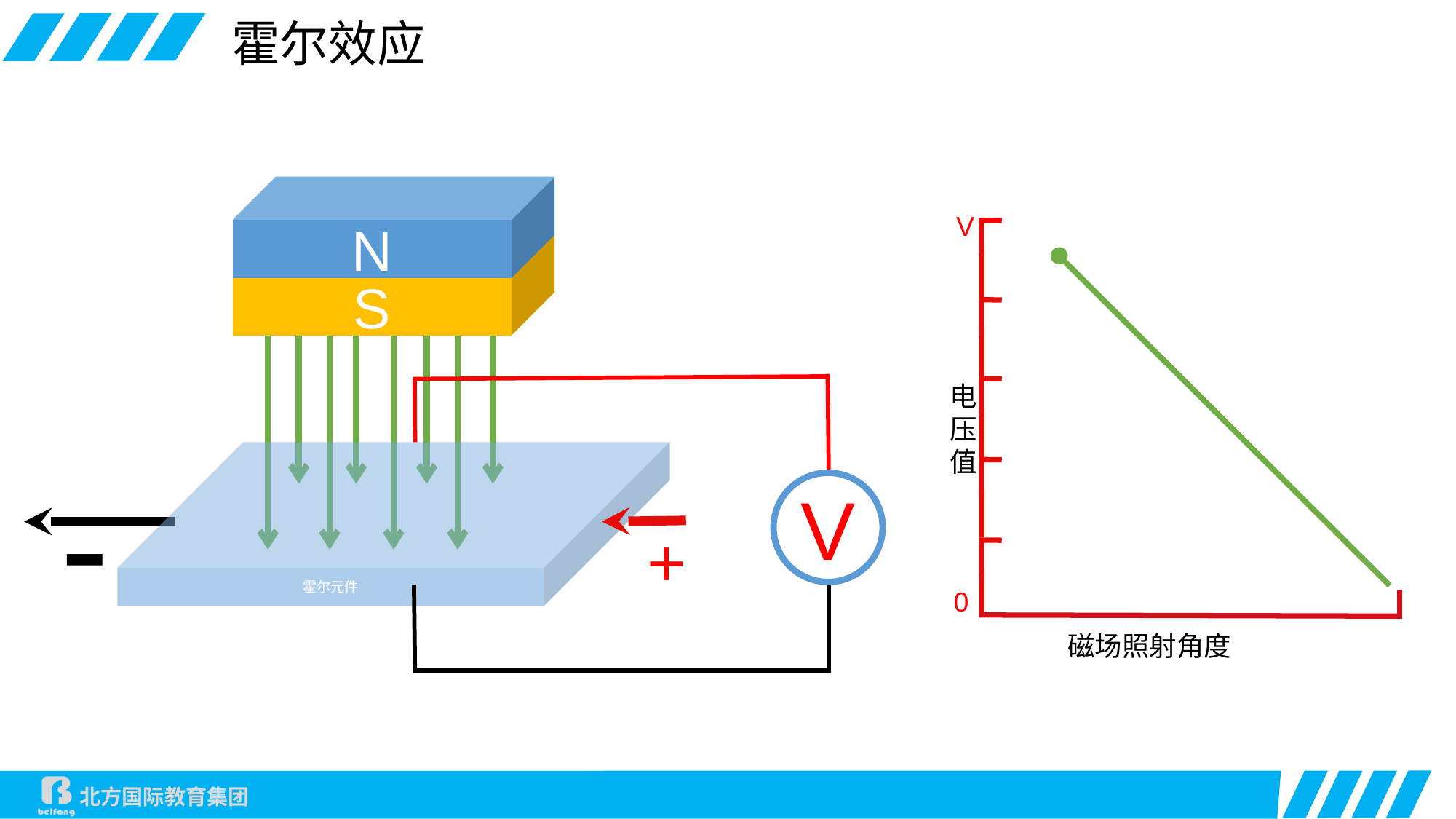

霍尔效应
N
S
V
0
电压值
磁场照射角度

霍尔元件
-
V
+